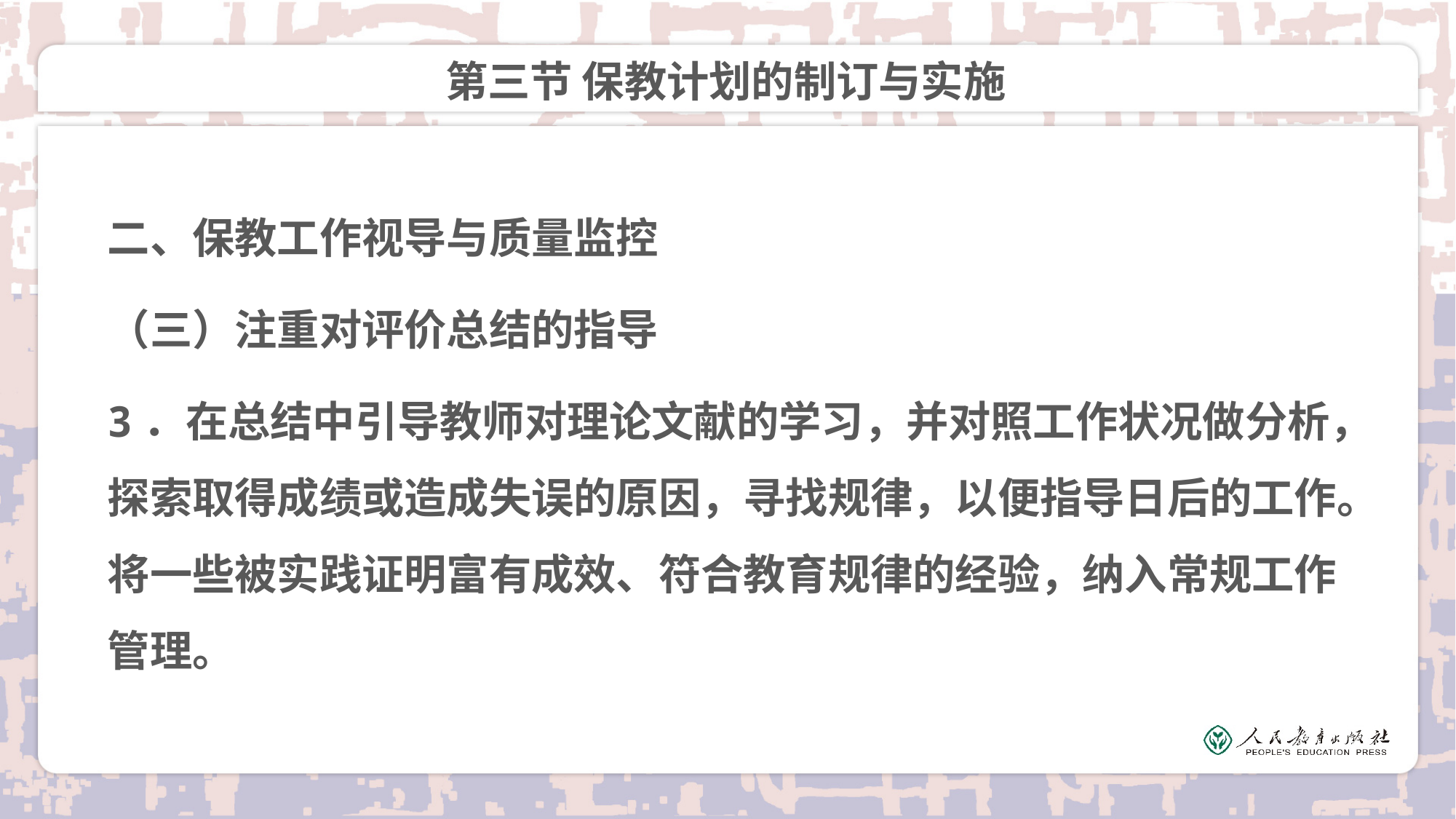

# 第三节 保教计划的制订与实施
二、保教工作视导与质量监控
（三）注重对评价总结的指导
3．在总结中引导教师对理论文献的学习，并对照工作状况做分析，探索取得成绩或造成失误的原因，寻找规律，以便指导日后的工作。将一些被实践证明富有成效、符合教育规律的经验，纳入常规工作管理。